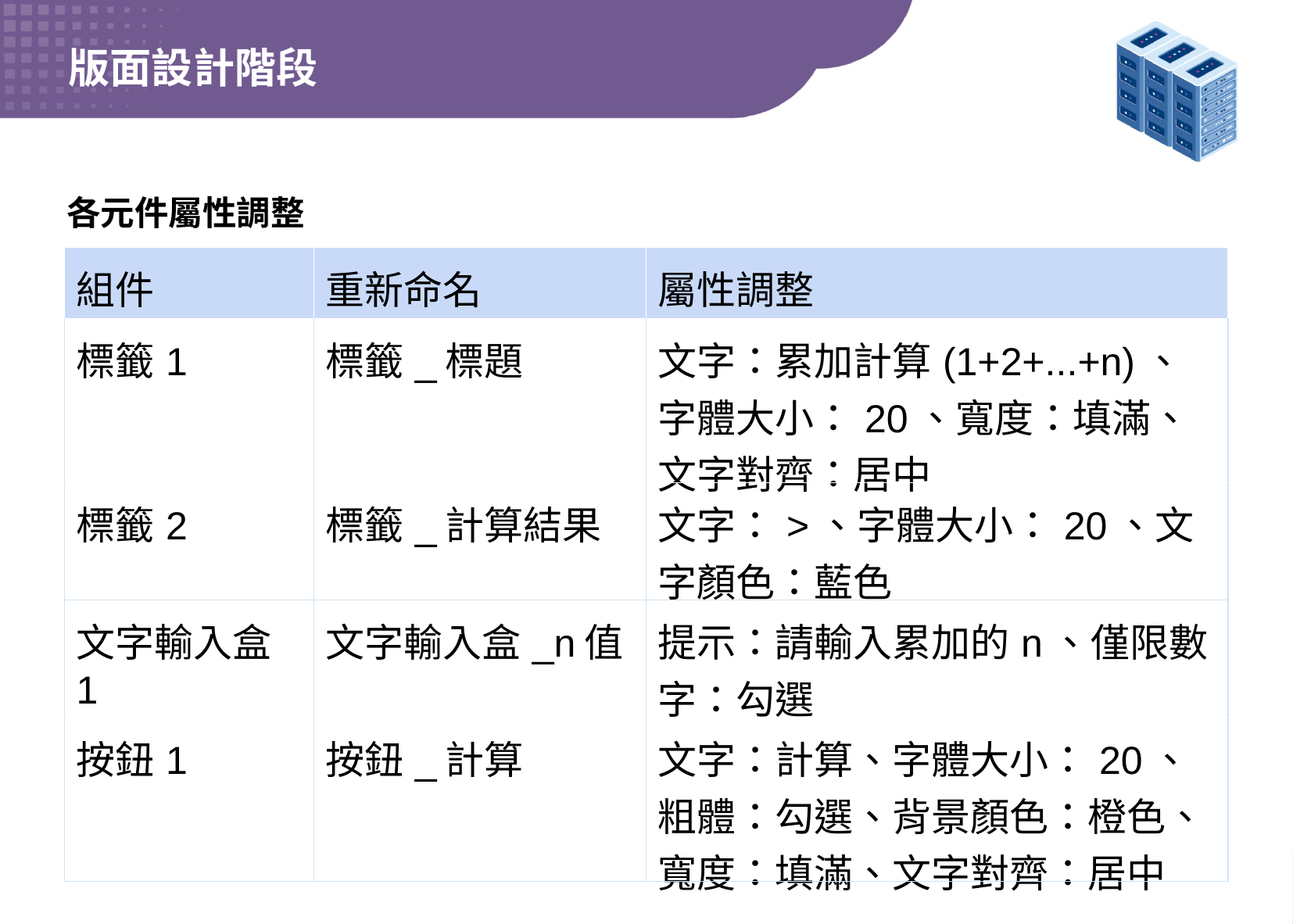

版面設計階段
各元件屬性調整
| 組件 | 重新命名 | 屬性調整 |
| --- | --- | --- |
| 標籤1 | 標籤\_標題 | 文字：累加計算(1+2+...+n)、字體大小：20、寬度：填滿、文字對齊：居中 |
| 標籤2 | 標籤\_計算結果 | 文字：>、字體大小：20、文字顏色：藍色 |
| 文字輸入盒1 | 文字輸入盒\_n值 | 提示：請輸入累加的n、僅限數字：勾選 |
| 按鈕1 | 按鈕\_計算 | 文字：計算、字體大小：20、粗體：勾選、背景顏色：橙色、寬度：填滿、文字對齊：居中 |